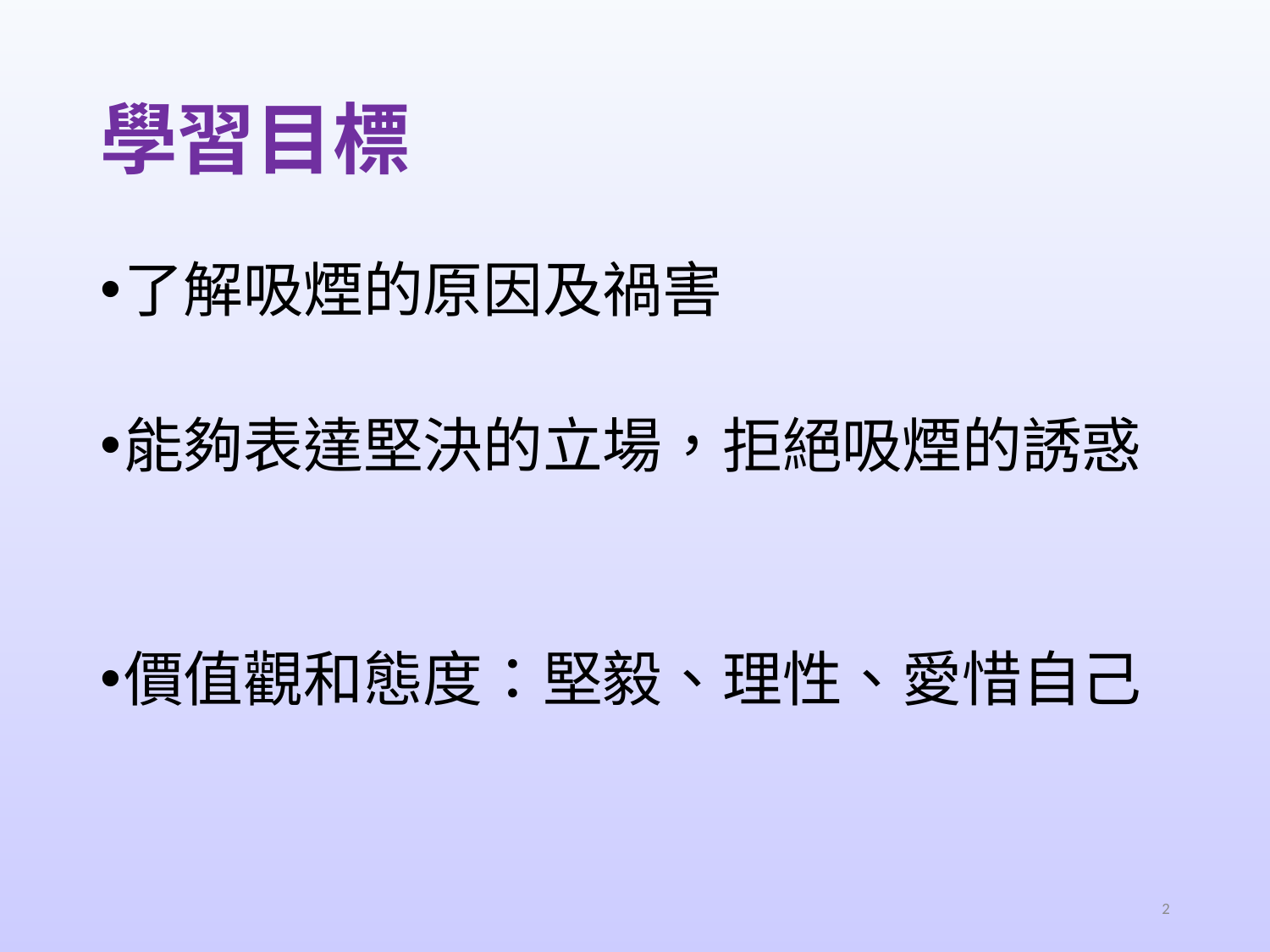

# 學習目標
了解吸煙的原因及禍害

能夠表達堅決的立場，拒絕吸煙的誘惑

價值觀和態度：堅毅、理性、愛惜自己
2